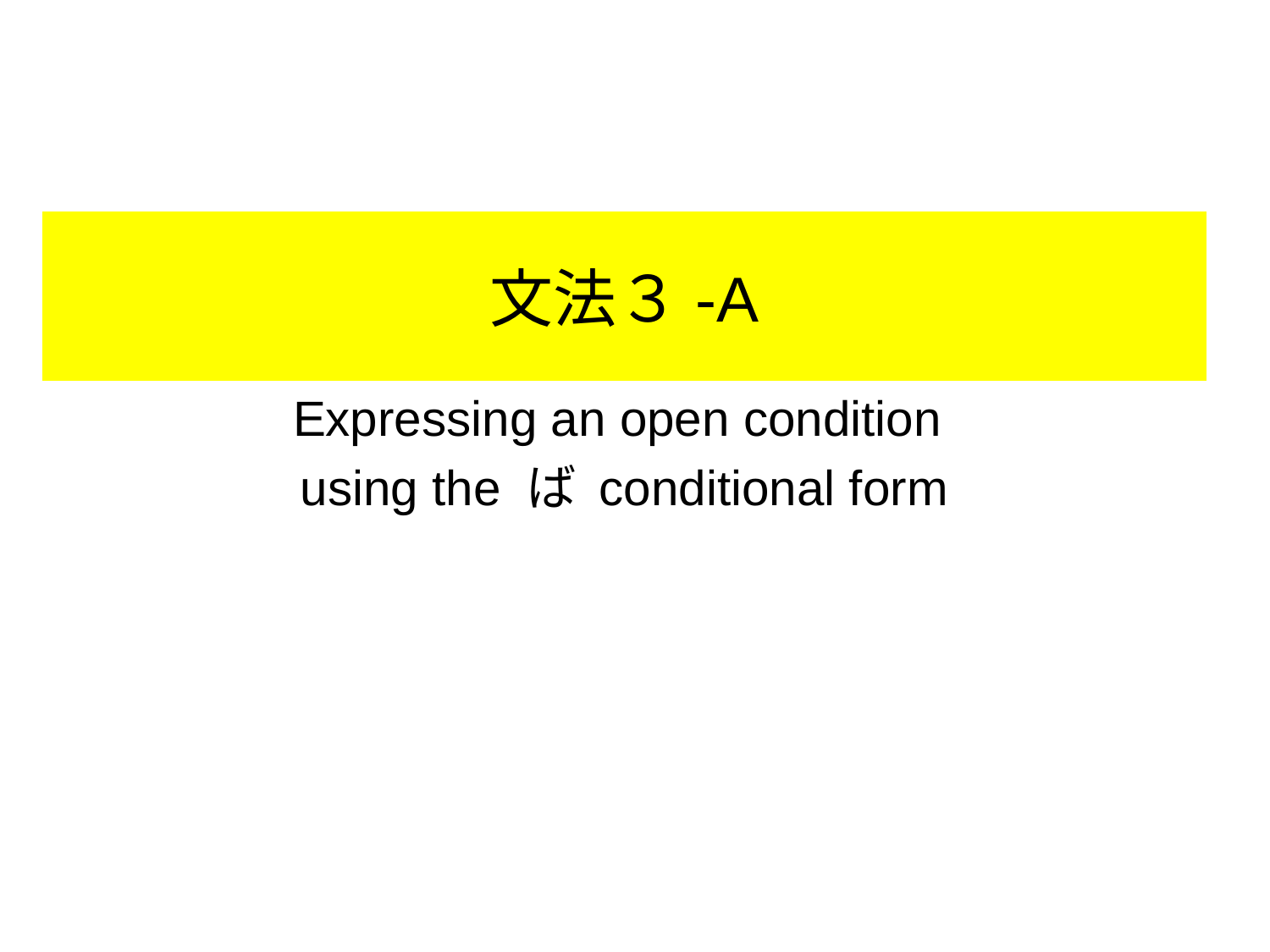

# 文法３-a
Expressing an open condition
using the ば conditional form